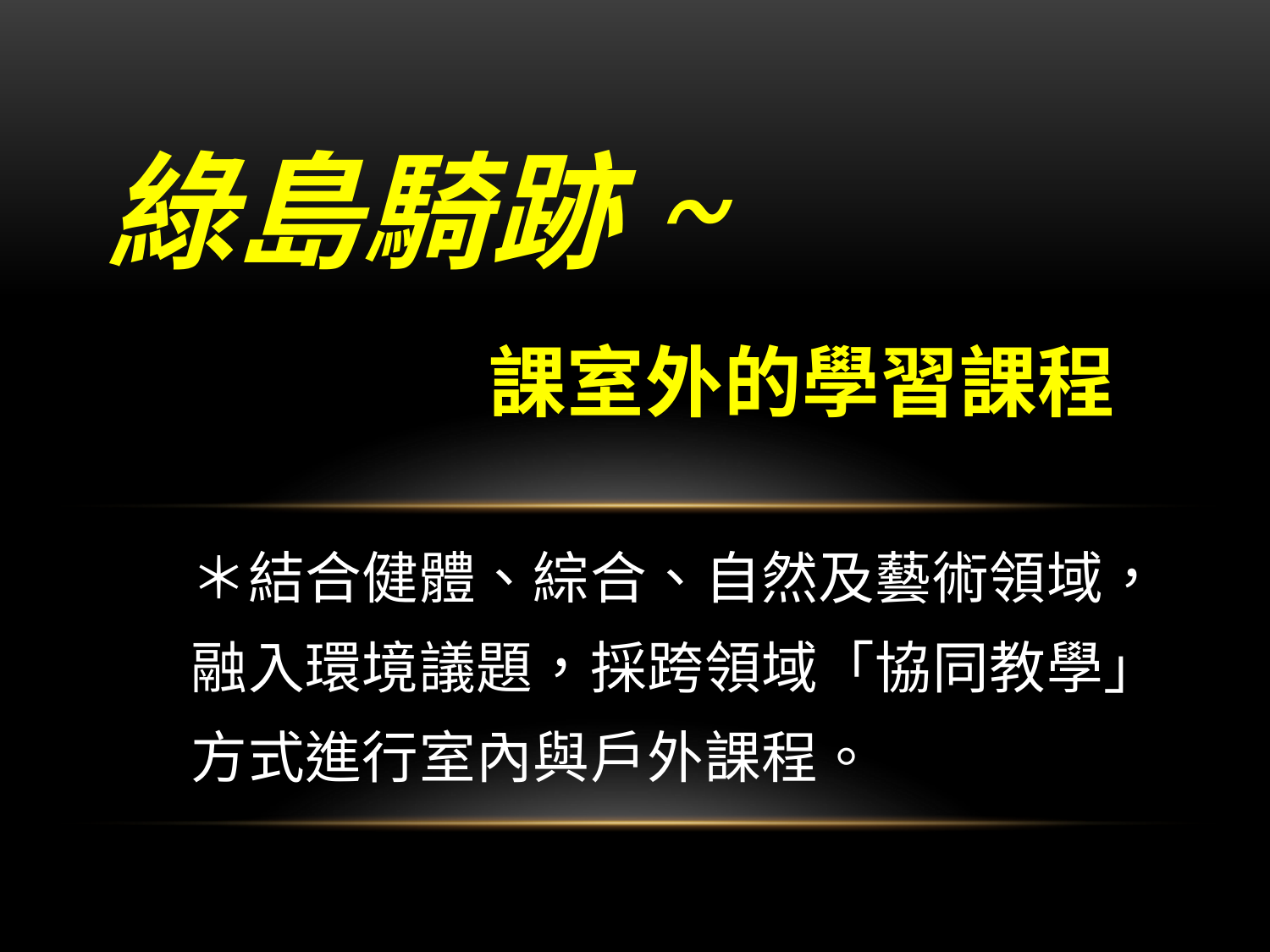

# 綠島騎跡~ 課室外的學習課程
＊結合健體、綜合、自然及藝術領域，
融入環境議題，採跨領域「協同教學」
方式進行室內與戶外課程。